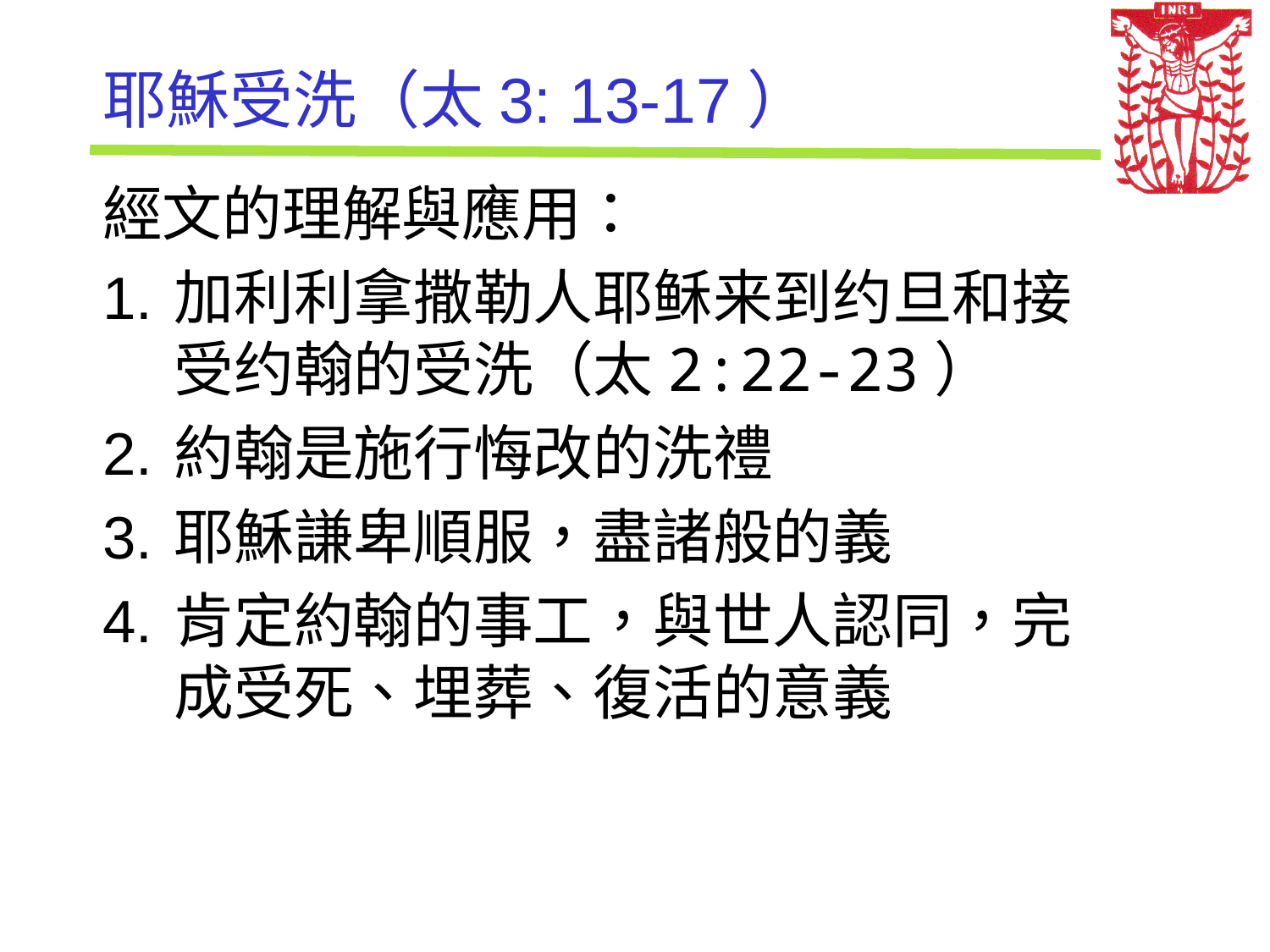

# 耶穌受洗（太3: 13-17）
經文的理解與應用：
加利利拿撒勒人耶稣来到约旦和接受约翰的受洗（太2:22-23）
約翰是施行悔改的洗禮
耶穌謙卑順服，盡諸般的義
肯定約翰的事工，與世人認同，完成受死、埋葬、復活的意義